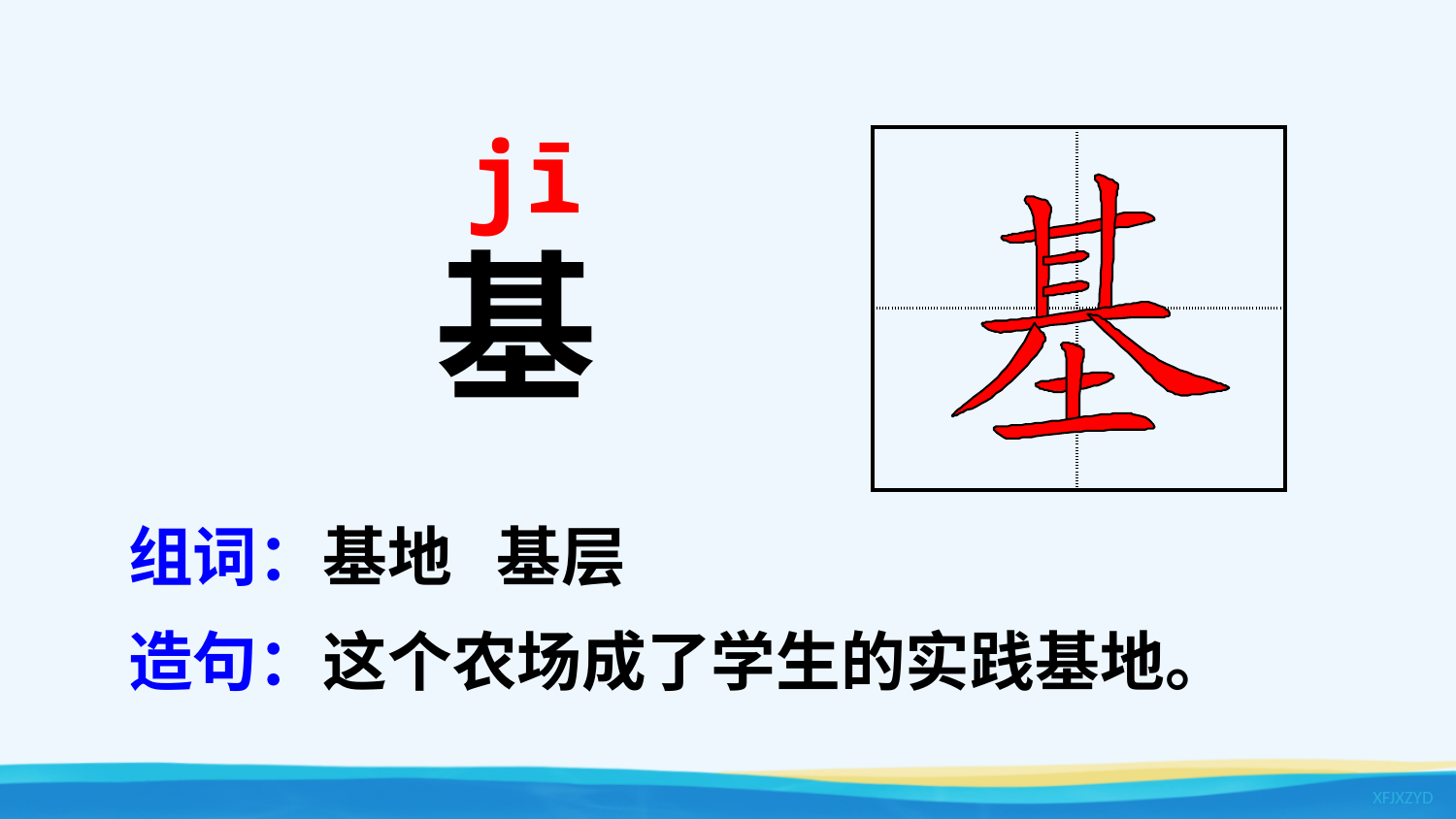

jī
|  |  |
| --- | --- |
|  |  |

基

组词：基地   基层
造句：这个农场成了学生的实践基地。